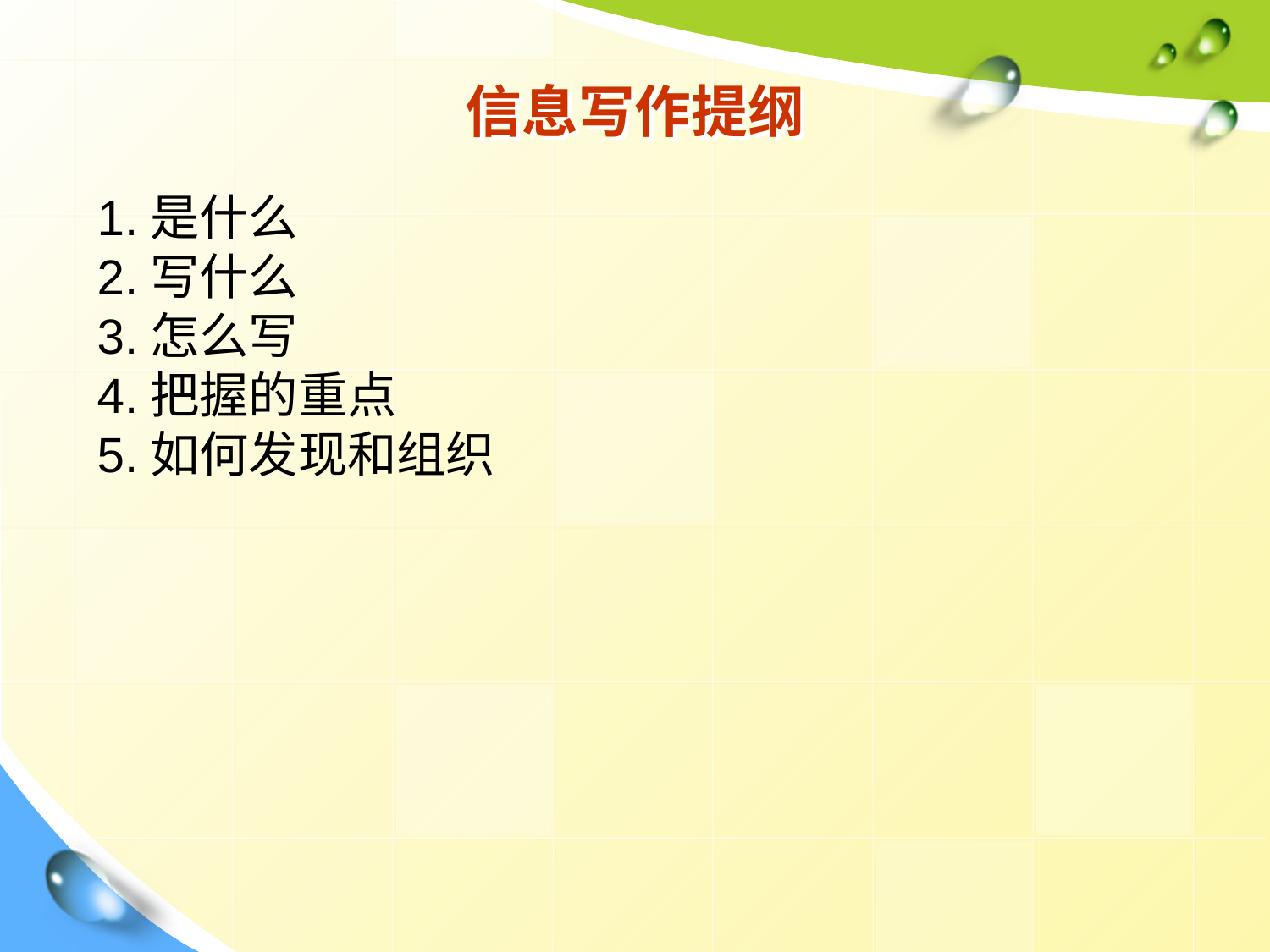

# 信息写作提纲
1.是什么
2.写什么
3.怎么写
4.把握的重点
5.如何发现和组织